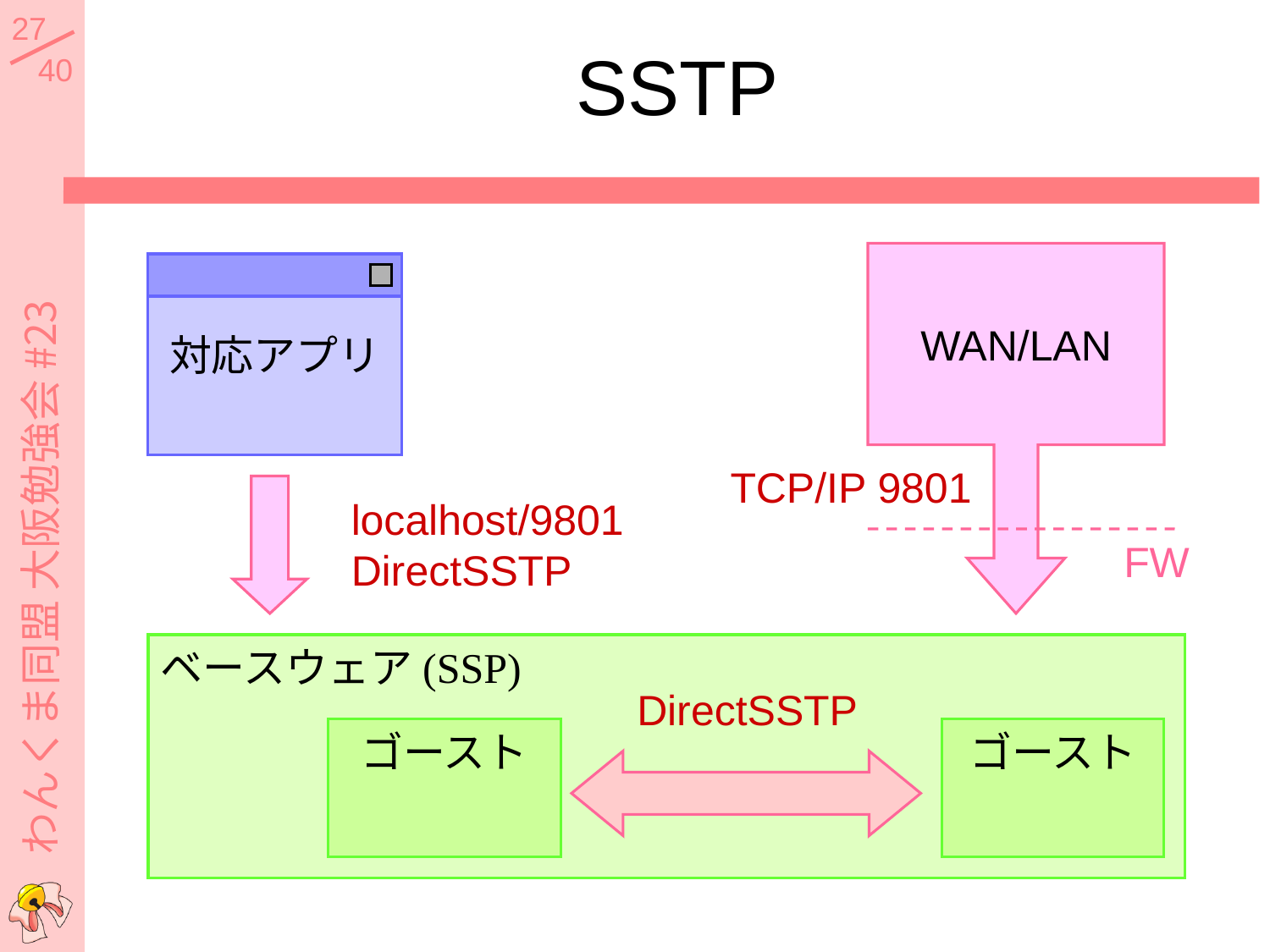

# SSTP
WAN/LAN
対応アプリ

TCP/IP 9801

localhost/9801
DirectSSTP
わんくま同盟 大阪勉強会 #23

FW
ベースウェア(SSP)
DirectSSTP
ゴースト
ゴースト